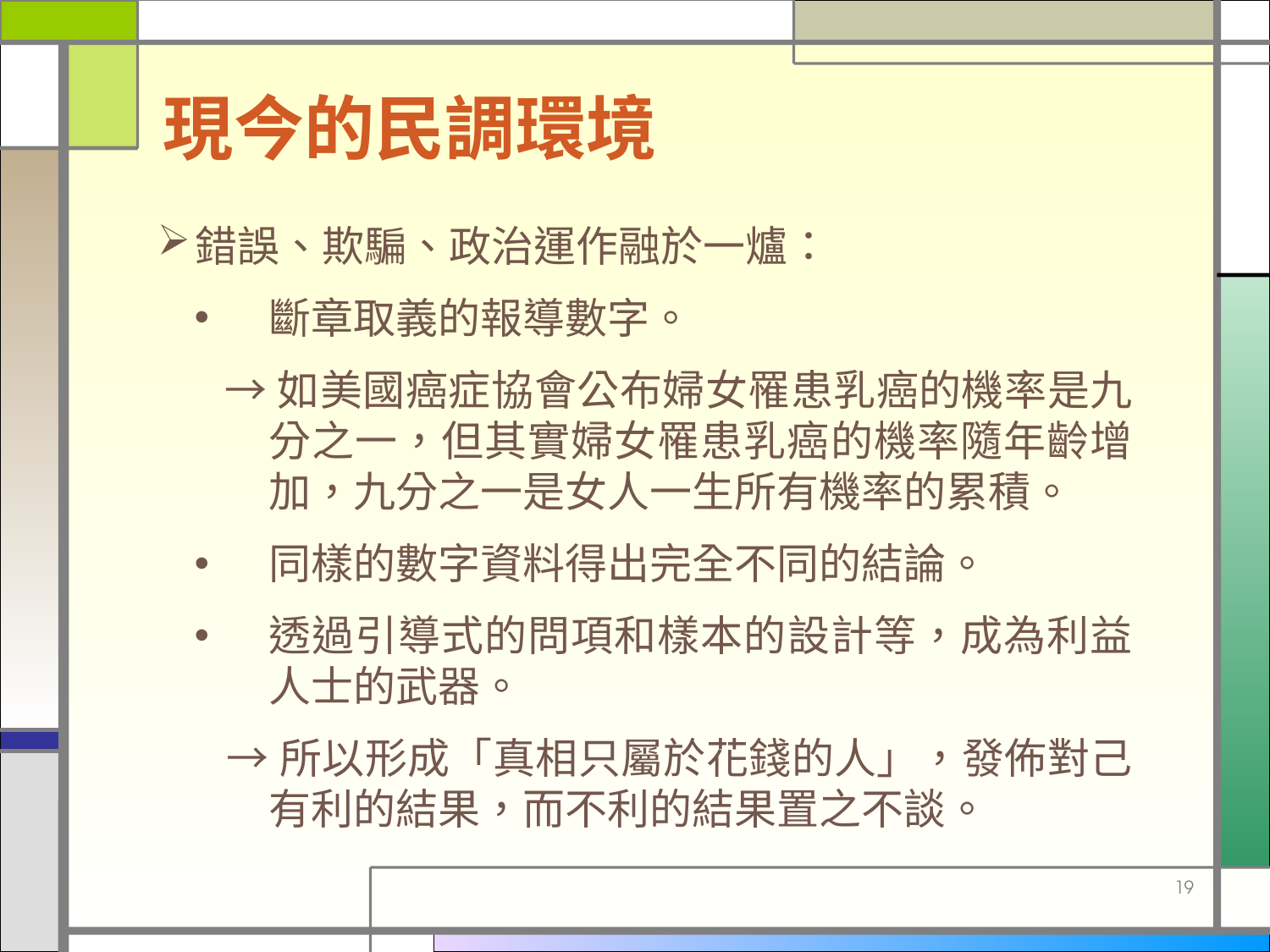

現今的民調環境
錯誤、欺騙、政治運作融於一爐：
斷章取義的報導數字。
   →如美國癌症協會公布婦女罹患乳癌的機率是九分之一，但其實婦女罹患乳癌的機率隨年齡增加，九分之一是女人一生所有機率的累積。
同樣的數字資料得出完全不同的結論。
透過引導式的問項和樣本的設計等，成為利益人士的武器。
       →所以形成「真相只屬於花錢的人」，發佈對己有利的結果，而不利的結果置之不談。
19